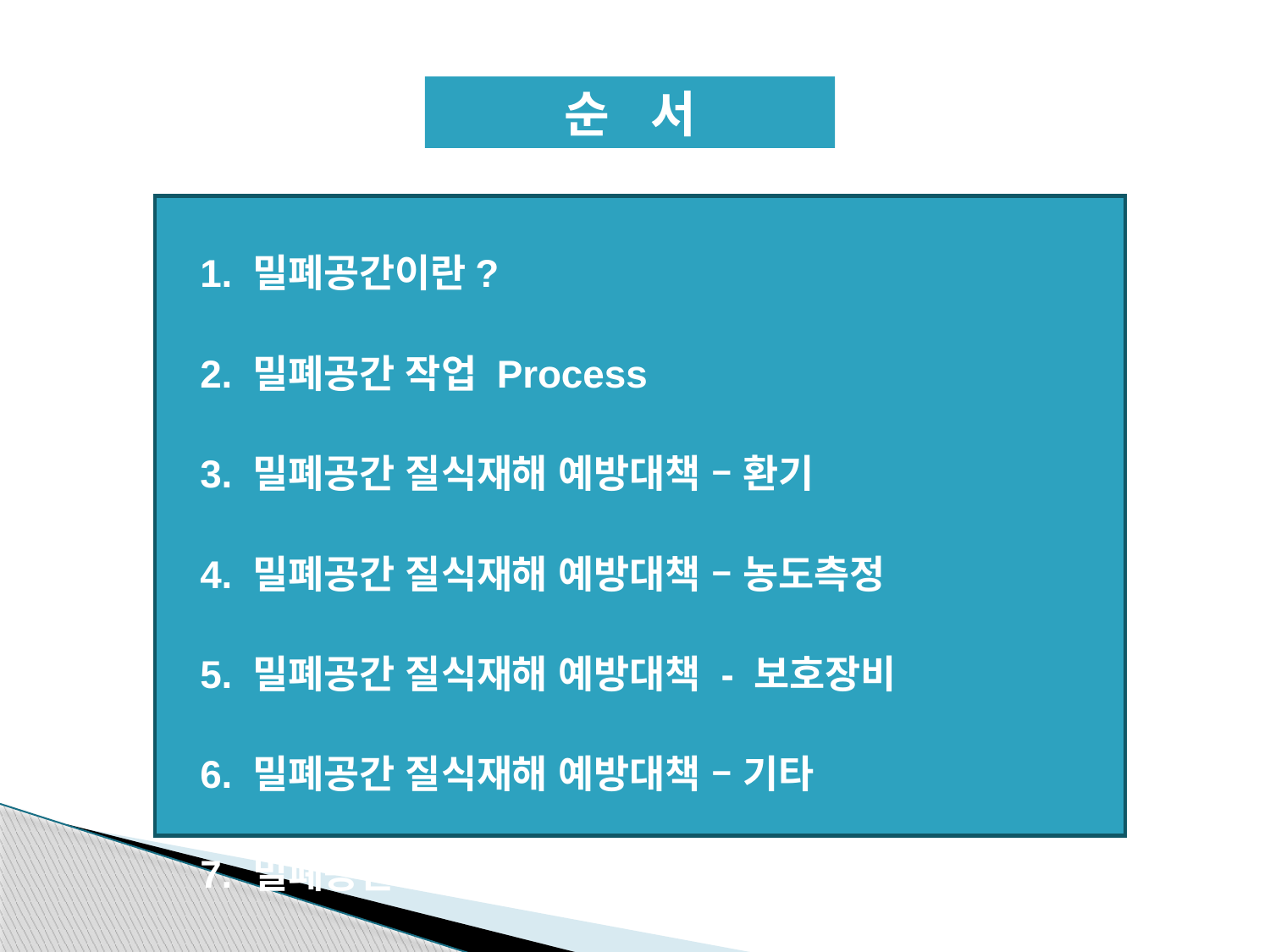

순   서
   1. 밀폐공간이란?
   2. 밀폐공간 작업 Process
   3. 밀폐공간 질식재해 예방대책 – 환기
   4. 밀폐공간 질식재해 예방대책 – 농도측정
   5. 밀폐공간 질식재해 예방대책 - 보호장비
   6. 밀폐공간 질식재해 예방대책 – 기타
   7. 밀폐공간 재해사례